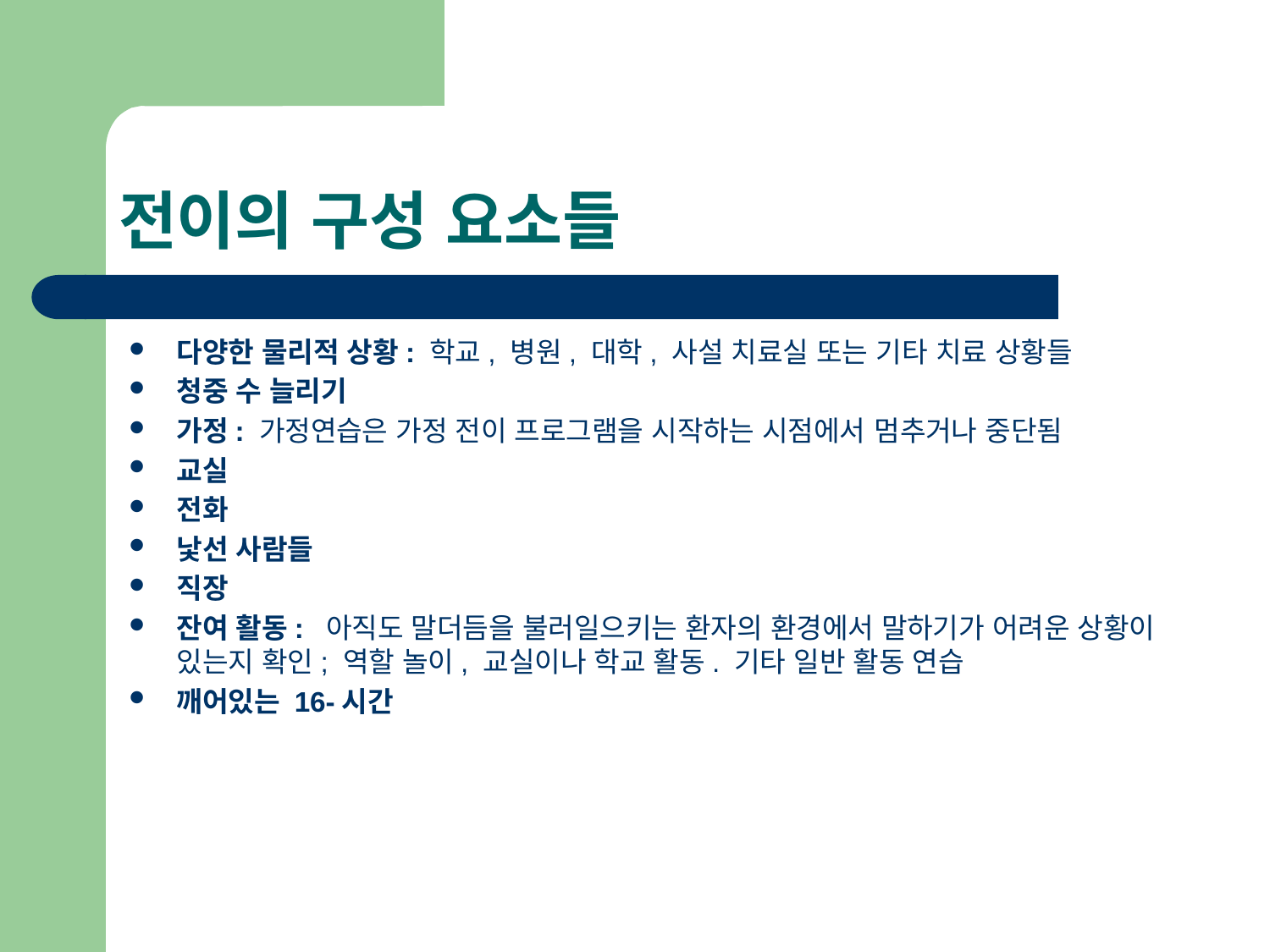

# 전이의 구성 요소들
다양한 물리적 상황: 학교, 병원, 대학, 사설 치료실 또는 기타 치료 상황들
청중 수 늘리기
가정: 가정연습은 가정 전이 프로그램을 시작하는 시점에서 멈추거나 중단됨
교실
전화
낯선 사람들
직장
잔여 활동:  아직도 말더듬을 불러일으키는 환자의 환경에서 말하기가 어려운 상황이 있는지 확인; 역할 놀이, 교실이나 학교 활동. 기타 일반 활동 연습
깨어있는 16-시간